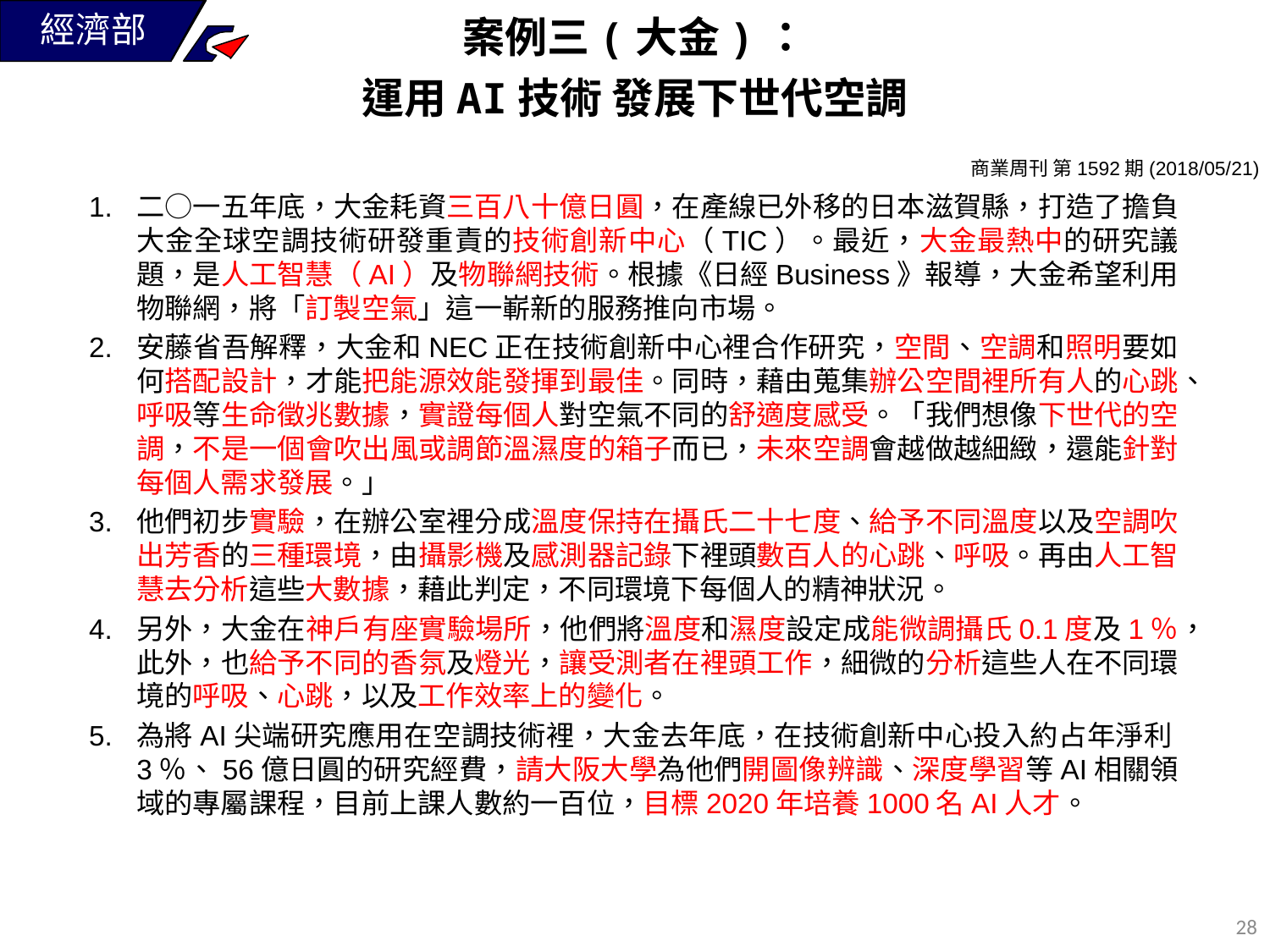

案例三(大金)：
運用AI技術 發展下世代空調
商業周刊 第1592期(2018/05/21)
二○一五年底，大金耗資三百八十億日圓，在產線已外移的日本滋賀縣，打造了擔負大金全球空調技術研發重責的技術創新中心（TIC）。最近，大金最熱中的研究議題，是人工智慧（AI）及物聯網技術。根據《日經Business》報導，大金希望利用物聯網，將「訂製空氣」這一嶄新的服務推向市場。
安藤省吾解釋，大金和NEC正在技術創新中心裡合作研究，空間、空調和照明要如何搭配設計，才能把能源效能發揮到最佳。同時，藉由蒐集辦公空間裡所有人的心跳、呼吸等生命徵兆數據，實證每個人對空氣不同的舒適度感受。「我們想像下世代的空調，不是一個會吹出風或調節溫濕度的箱子而已，未來空調會越做越細緻，還能針對每個人需求發展。」
他們初步實驗，在辦公室裡分成溫度保持在攝氏二十七度、給予不同溫度以及空調吹出芳香的三種環境，由攝影機及感測器記錄下裡頭數百人的心跳、呼吸。再由人工智慧去分析這些大數據，藉此判定，不同環境下每個人的精神狀況。
另外，大金在神戶有座實驗場所，他們將溫度和濕度設定成能微調攝氏0.1度及1％，此外，也給予不同的香氛及燈光，讓受測者在裡頭工作，細微的分析這些人在不同環境的呼吸、心跳，以及工作效率上的變化。
為將AI尖端研究應用在空調技術裡，大金去年底，在技術創新中心投入約占年淨利  3％、56億日圓的研究經費，請大阪大學為他們開圖像辨識、深度學習等AI相關領域的專屬課程，目前上課人數約一百位，目標2020年培養1000名AI人才。
28